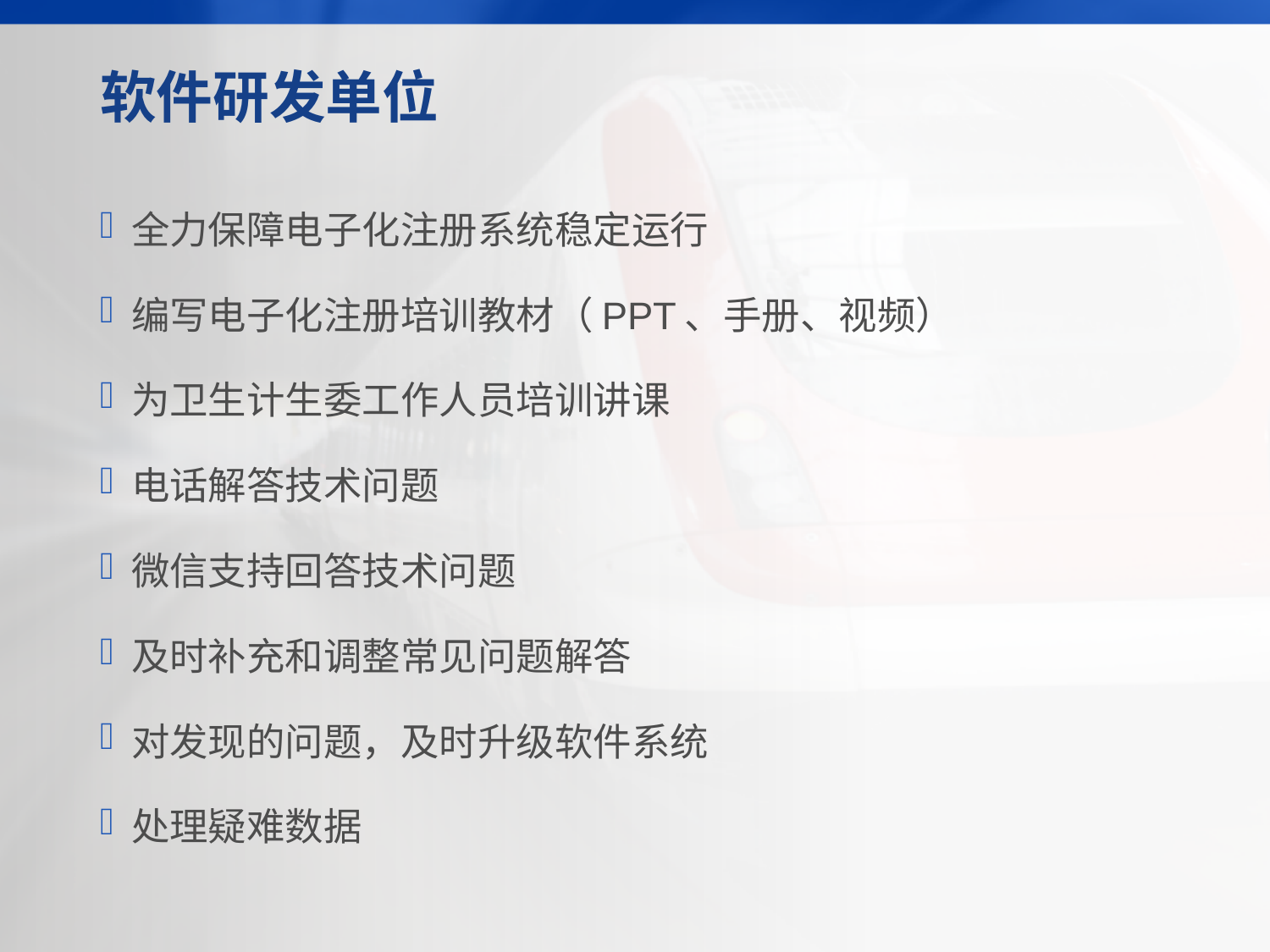

# 软件研发单位
全力保障电子化注册系统稳定运行
编写电子化注册培训教材（PPT、手册、视频）
为卫生计生委工作人员培训讲课
电话解答技术问题
微信支持回答技术问题
及时补充和调整常见问题解答
对发现的问题，及时升级软件系统
处理疑难数据